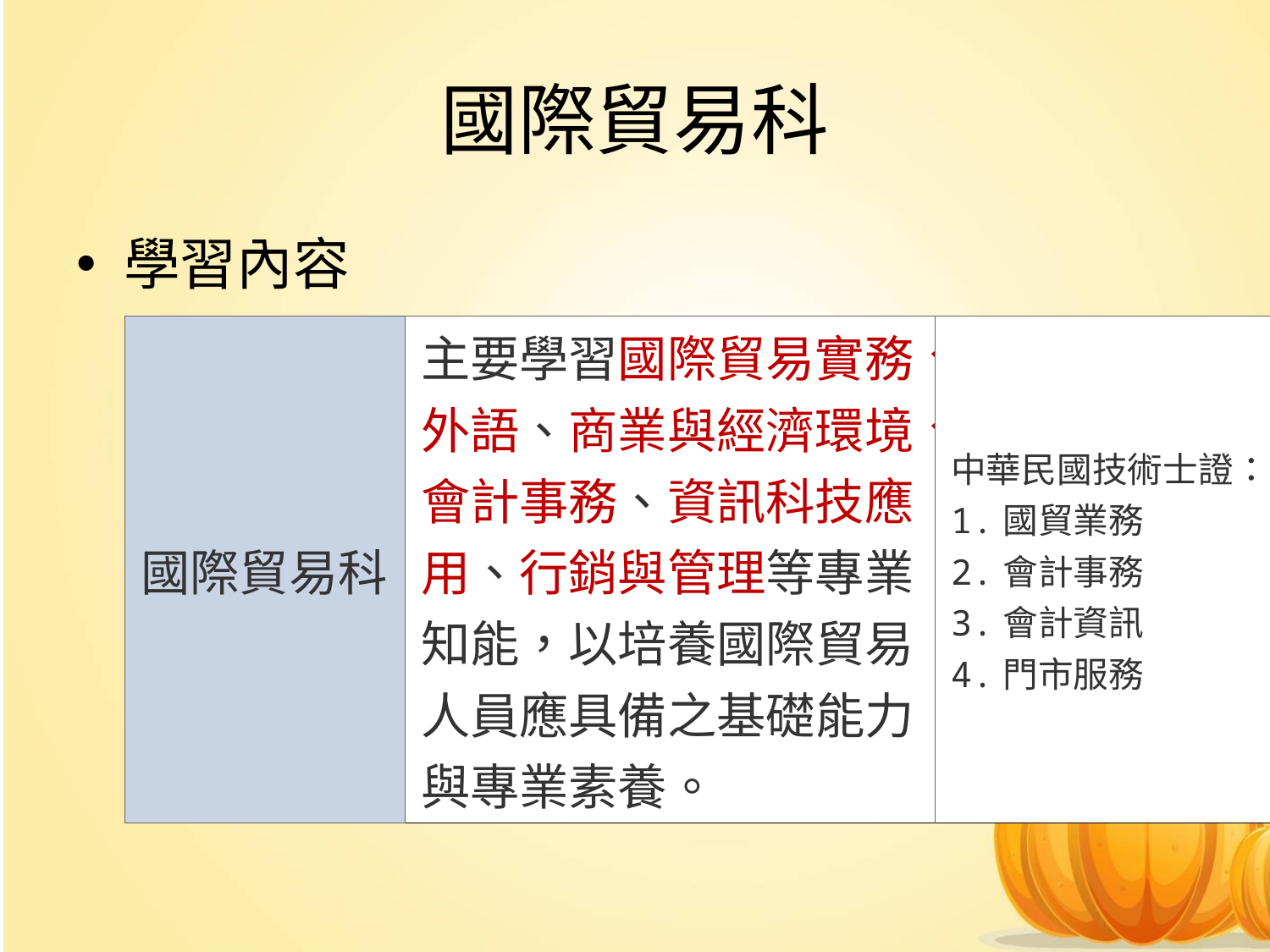

# 國際貿易科
學習內容

| 國際貿易科 | 主要學習國際貿易實務、外語、商業與經濟環境、會計事務、資訊科技應用、行銷與管理等專業知能，以培養國際貿易人員應具備之基礎能力與專業素養。 | 中華民國技術士證： 1.國貿業務 2.會計事務 3.會計資訊 4.門市服務 |
| --- | --- | --- |